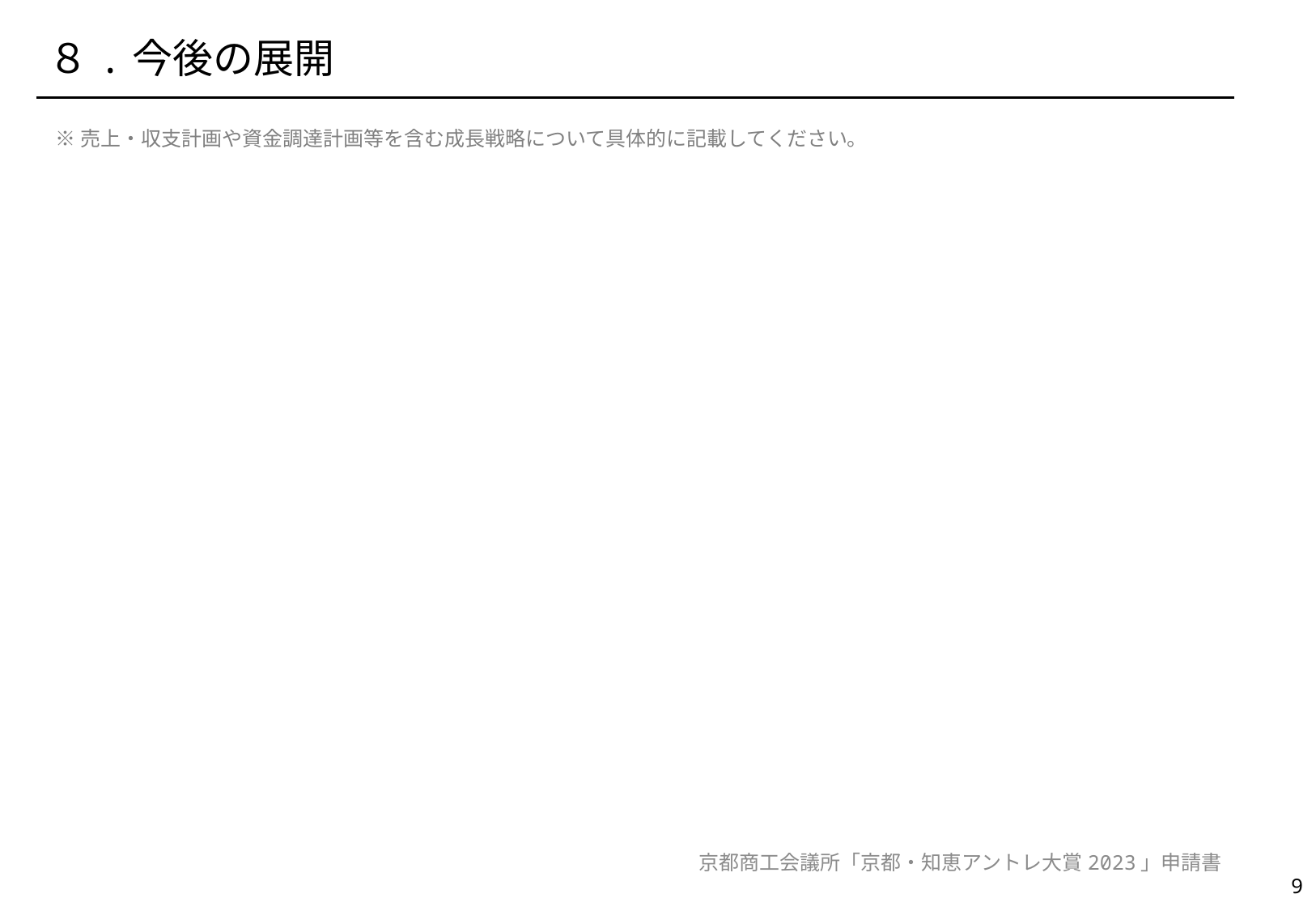

８.今後の展開
※売上・収支計画や資金調達計画等を含む成長戦略について具体的に記載してください。
京都商工会議所「京都・知恵アントレ大賞2023」申請書
9